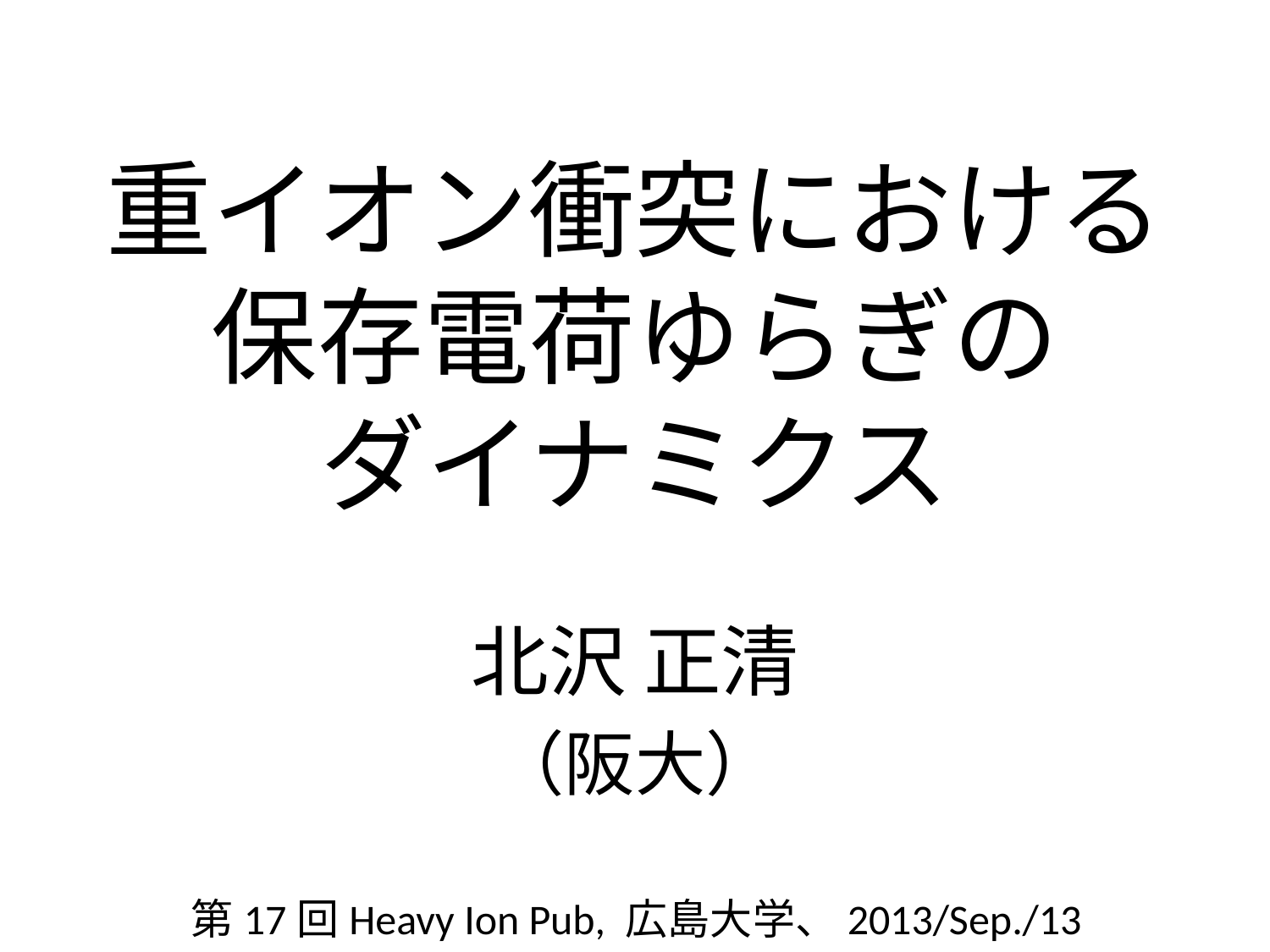

# 重イオン衝突における 保存電荷ゆらぎの ダイナミクス
北沢 正清
（阪大）
第17回Heavy Ion Pub, 広島大学、2013/Sep./13